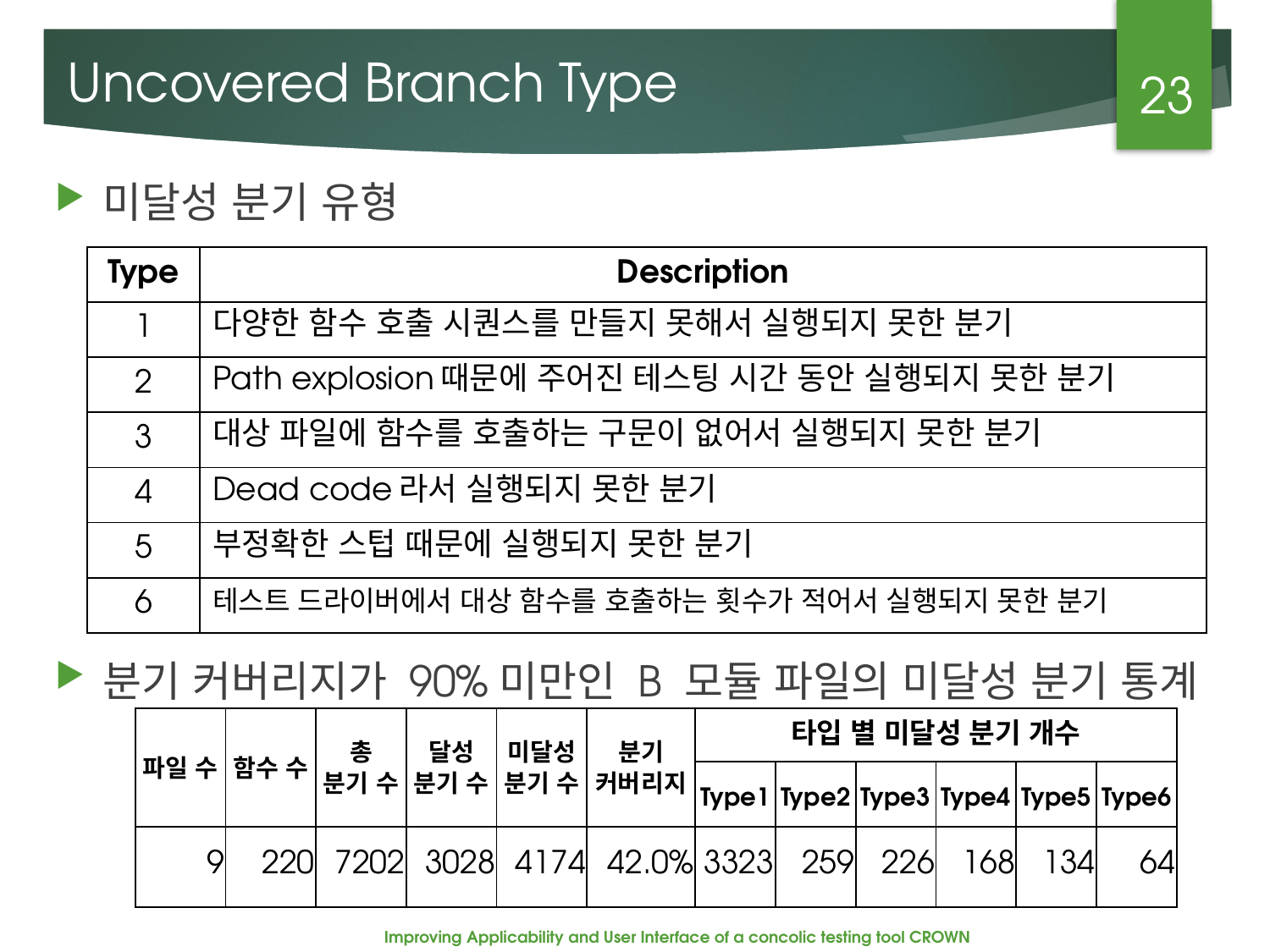

23
# Uncovered Branch Type
미달성 분기 유형

분기 커버리지가 90%미만인 B 모듈 파일의 미달성 분기 통계

| Type | Description |
| --- | --- |
| 1 | 다양한 함수 호출 시퀀스를 만들지 못해서 실행되지 못한 분기 |
| 2 | Path explosion때문에 주어진 테스팅 시간 동안 실행되지 못한 분기 |
| 3 | 대상 파일에 함수를 호출하는 구문이 없어서 실행되지 못한 분기 |
| 4 | Dead code라서 실행되지 못한 분기 |
| 5 | 부정확한 스텁 때문에 실행되지 못한 분기 |
| 6 | 테스트 드라이버에서 대상 함수를 호출하는 횟수가 적어서 실행되지 못한 분기 |
| 파일 수 | 함수 수 | 총 분기 수 | 달성 분기 수 | 미달성 분기 수 | 분기 커버리지 | 타입 별 미달성 분기 개수 |  |  |  |  |  |
| --- | --- | --- | --- | --- | --- | --- | --- | --- | --- | --- | --- |
|  |  |  |  |  |  | Type1 | Type2 | Type3 | Type4 | Type5 | Type6 |
| 9 | 220 | 7202 | 3028 | 4174 | 42.0% | 3323 | 259 | 226 | 168 | 134 | 64 |
Improving Applicability and User Interface of a concolic testing tool CROWN